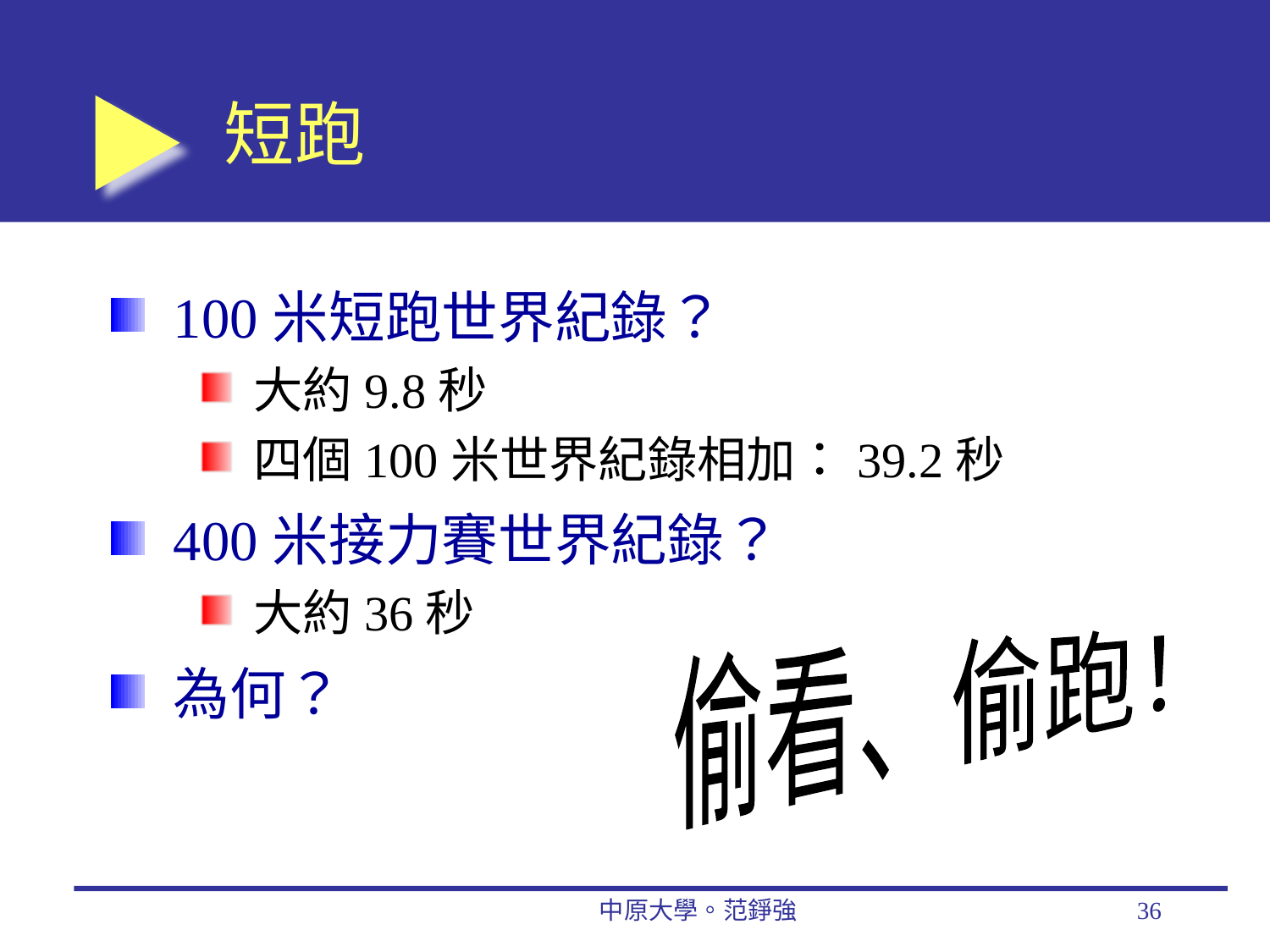

# 短跑
100米短跑世界紀錄？
大約9.8秒
四個100米世界紀錄相加：39.2秒
400米接力賽世界紀錄？
大約36秒
為何？
偷看、偷跑！
中原大學。范錚強
36